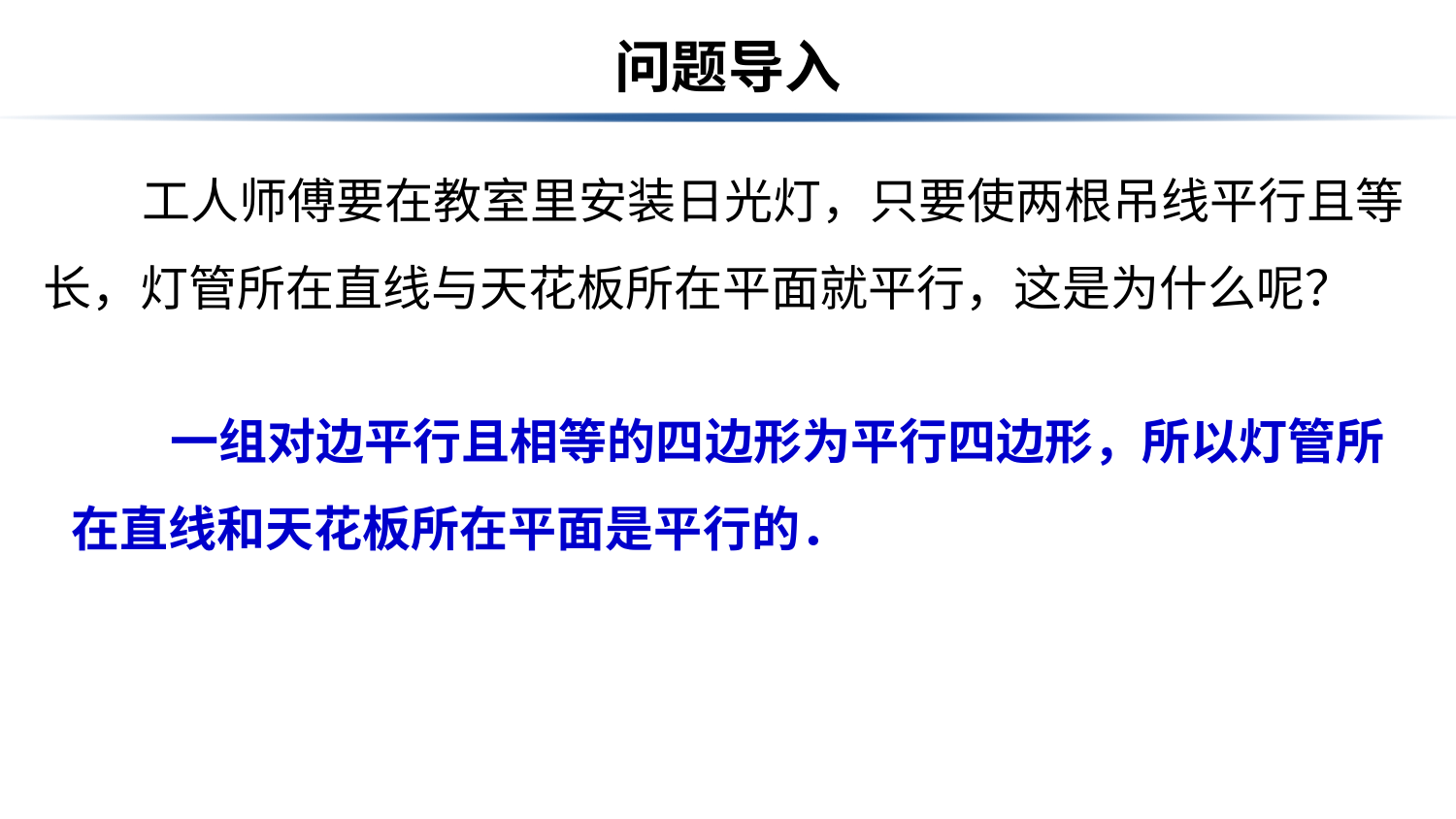

# 问题导入
        工人师傅要在教室里安装日光灯，只要使两根吊线平行且等长，灯管所在直线与天花板所在平面就平行，这是为什么呢？
        一组对边平行且相等的四边形为平行四边形，所以灯管所在直线和天花板所在平面是平行的．